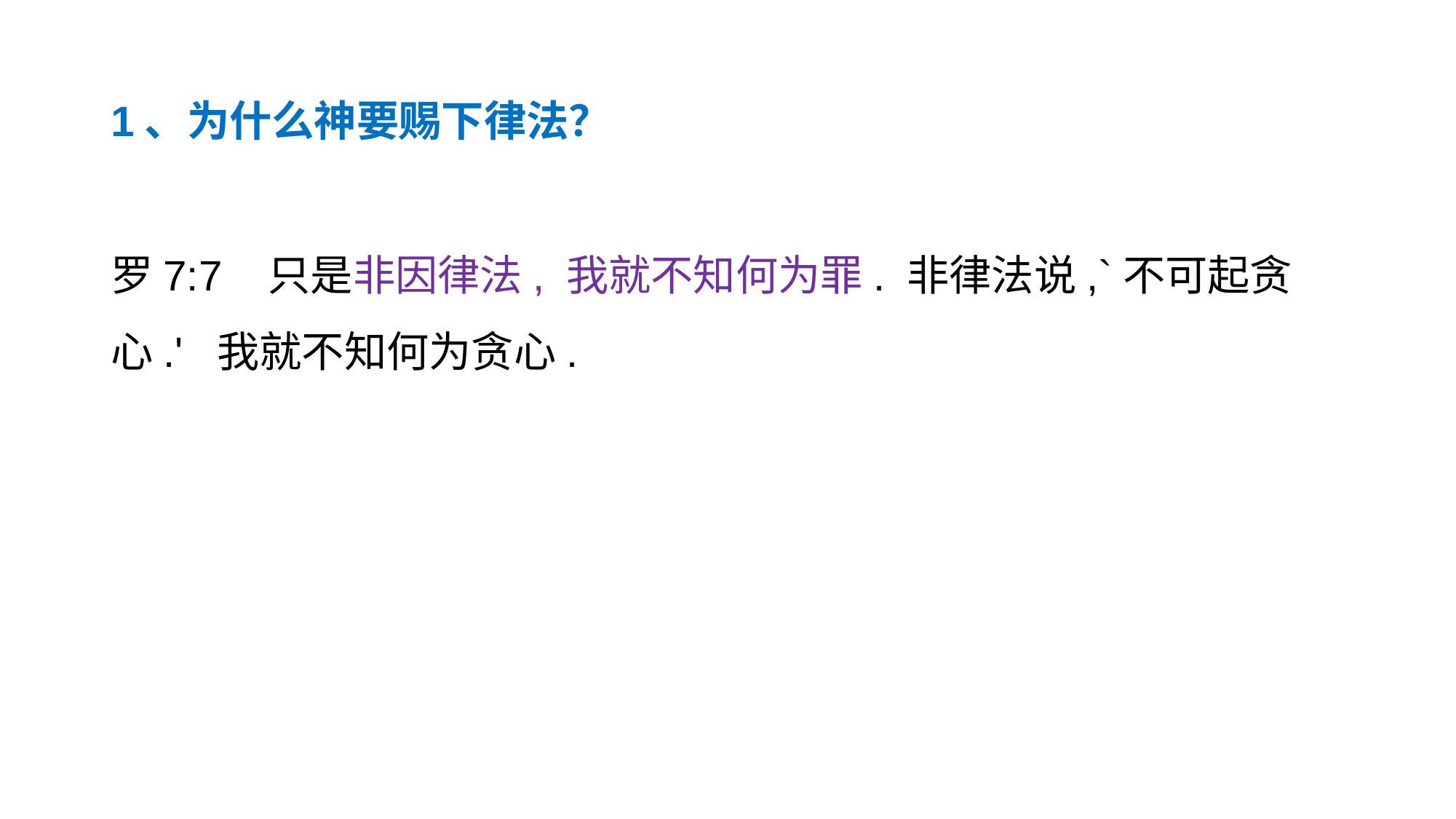

# 1、为什么神要赐下律法？
罗7:7   只是非因律法, 我就不知何为罪. 非律法说,`不可起贪心.'  我就不知何为贪心.